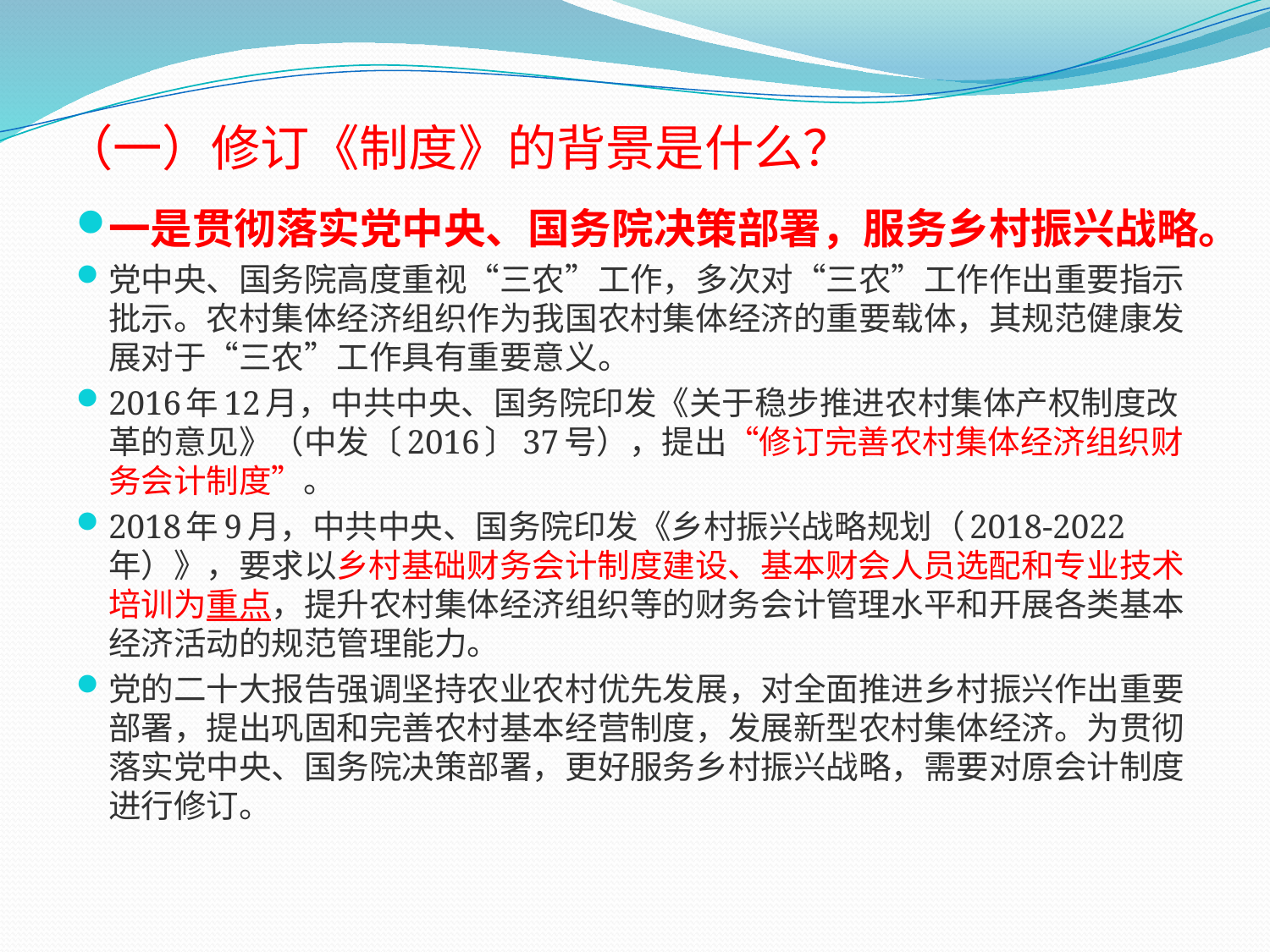

# （一）修订《制度》的背景是什么？
一是贯彻落实党中央、国务院决策部署，服务乡村振兴战略。
党中央、国务院高度重视“三农”工作，多次对“三农”工作作出重要指示批示。农村集体经济组织作为我国农村集体经济的重要载体，其规范健康发展对于“三农”工作具有重要意义。
2016年12月，中共中央、国务院印发《关于稳步推进农村集体产权制度改革的意见》（中发〔2016〕37号），提出“修订完善农村集体经济组织财务会计制度”。
2018年9月，中共中央、国务院印发《乡村振兴战略规划（2018-2022年）》，要求以乡村基础财务会计制度建设、基本财会人员选配和专业技术培训为重点，提升农村集体经济组织等的财务会计管理水平和开展各类基本经济活动的规范管理能力。
党的二十大报告强调坚持农业农村优先发展，对全面推进乡村振兴作出重要部署，提出巩固和完善农村基本经营制度，发展新型农村集体经济。为贯彻落实党中央、国务院决策部署，更好服务乡村振兴战略，需要对原会计制度进行修订。